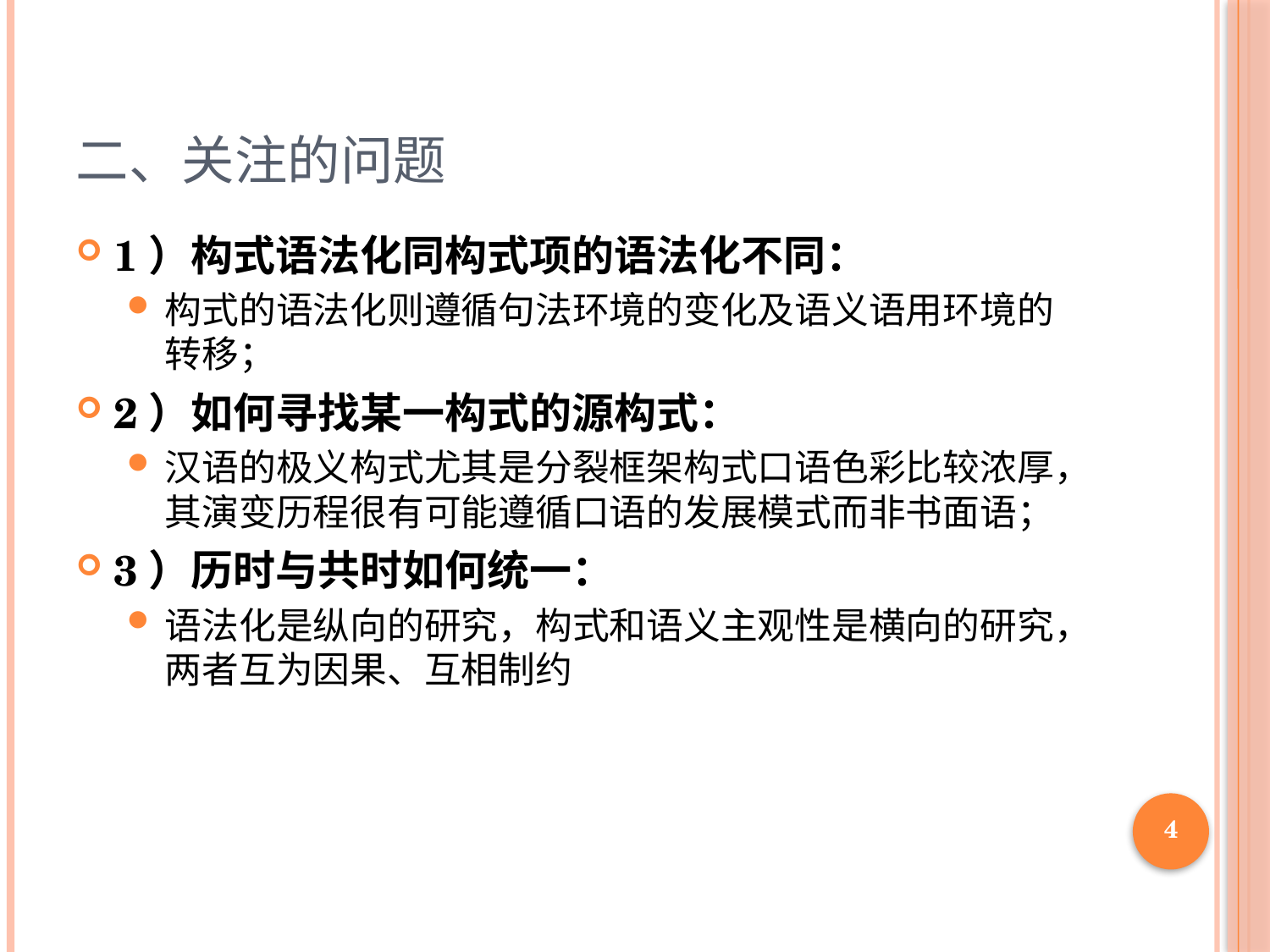

# 二、关注的问题
1）构式语法化同构式项的语法化不同：
构式的语法化则遵循句法环境的变化及语义语用环境的转移；
2）如何寻找某一构式的源构式：
汉语的极义构式尤其是分裂框架构式口语色彩比较浓厚，其演变历程很有可能遵循口语的发展模式而非书面语；
3）历时与共时如何统一：
语法化是纵向的研究，构式和语义主观性是横向的研究，两者互为因果、互相制约

4